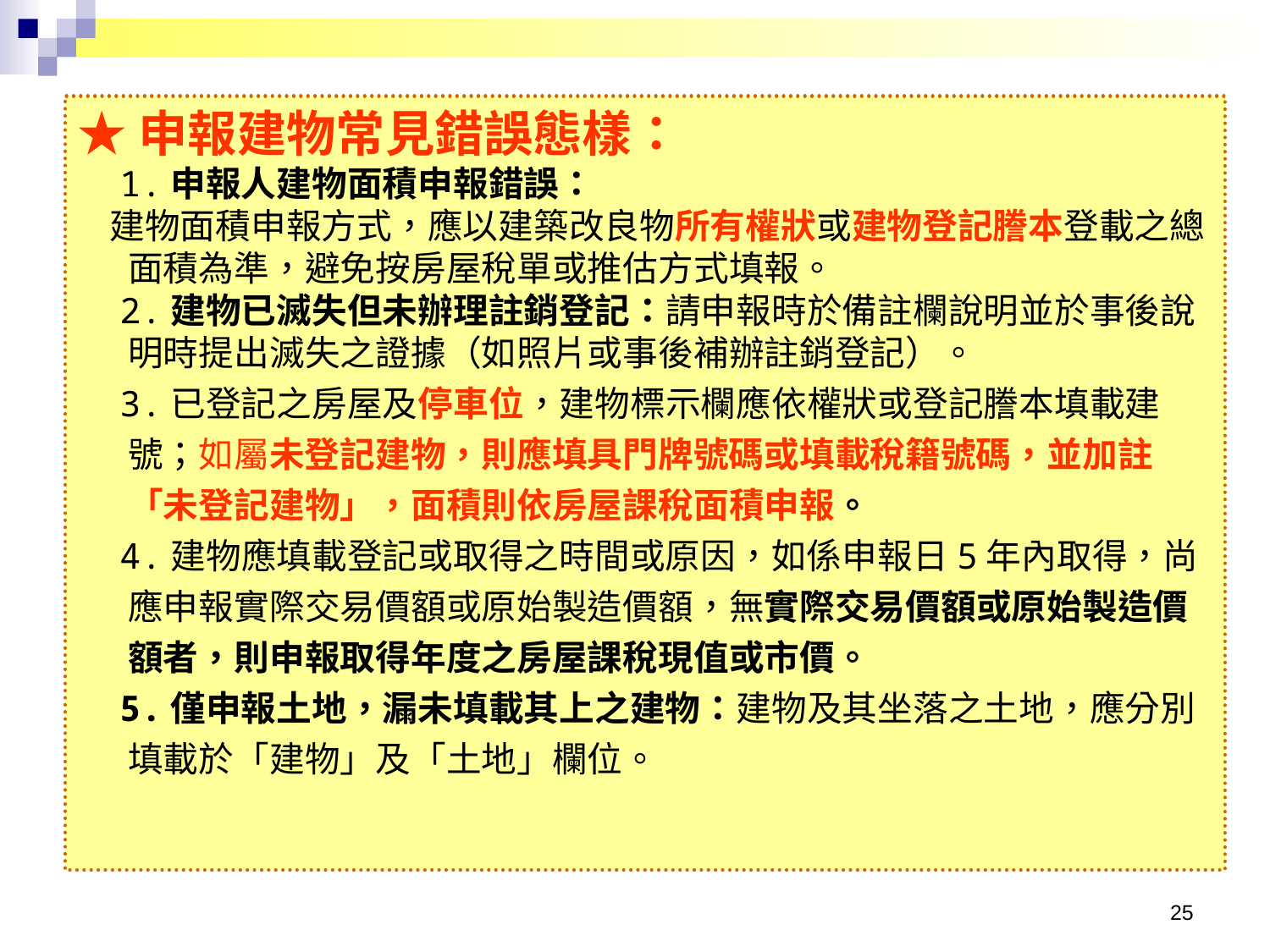

★申報建物常見錯誤態樣：
  1.申報人建物面積申報錯誤：
   建物面積申報方式，應以建築改良物所有權狀或建物登記謄本登載之總面積為準，避免按房屋稅單或推估方式填報。
  2.建物已滅失但未辦理註銷登記：請申報時於備註欄說明並於事後說明時提出滅失之證據（如照片或事後補辦註銷登記）。
  3.已登記之房屋及停車位，建物標示欄應依權狀或登記謄本填載建號；如屬未登記建物，則應填具門牌號碼或填載稅籍號碼，並加註「未登記建物」，面積則依房屋課稅面積申報。
  4.建物應填載登記或取得之時間或原因，如係申報日5年內取得，尚應申報實際交易價額或原始製造價額，無實際交易價額或原始製造價額者，則申報取得年度之房屋課稅現值或市價。
  5.僅申報土地，漏未填載其上之建物：建物及其坐落之土地，應分別填載於「建物」及「土地」欄位。

25